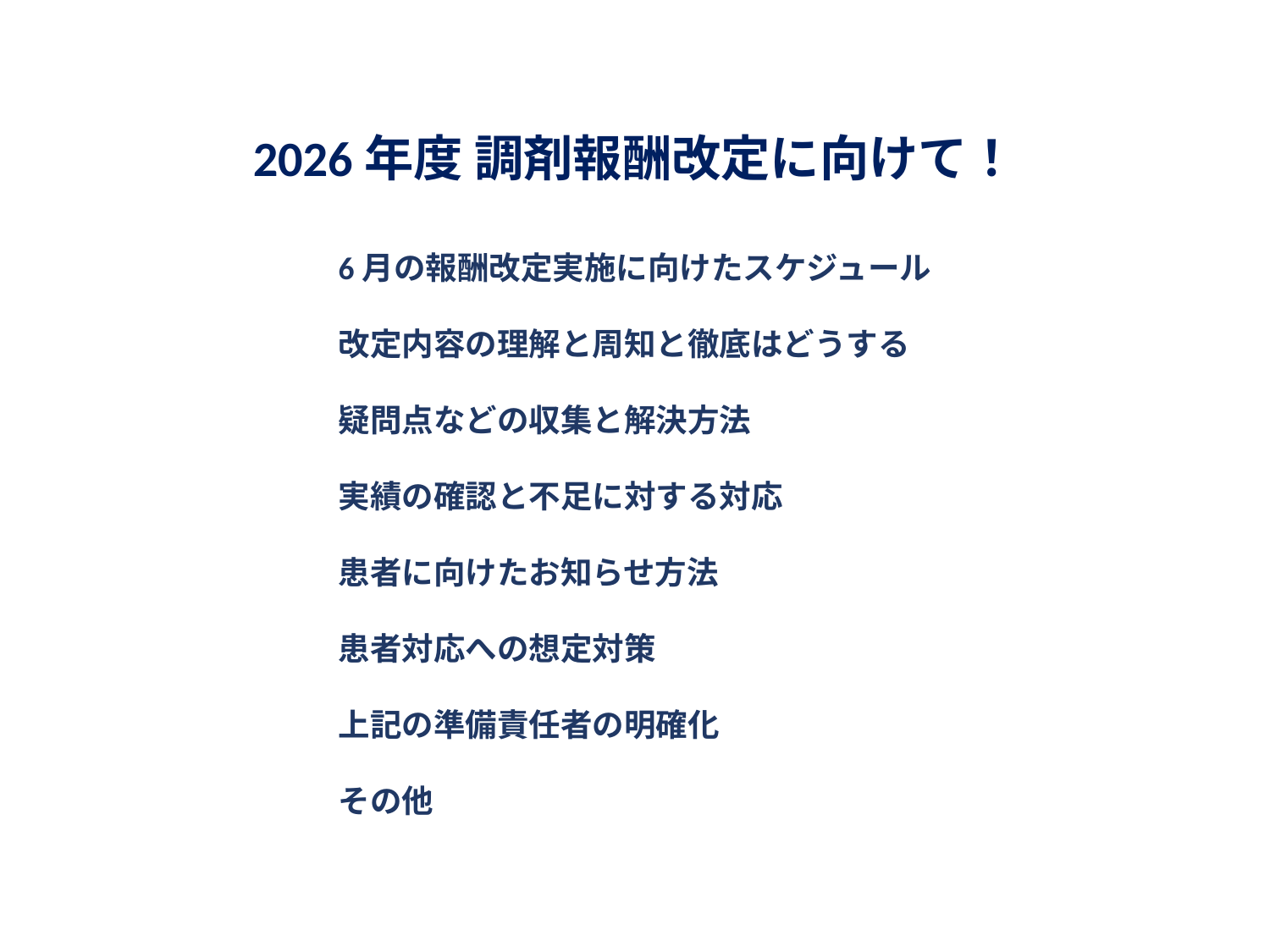

2026年度 調剤報酬改定に向けて！
6月の報酬改定実施に向けたスケジュール

改定内容の理解と周知と徹底はどうする

疑問点などの収集と解決方法

実績の確認と不足に対する対応

患者に向けたお知らせ方法

患者対応への想定対策

上記の準備責任者の明確化

その他